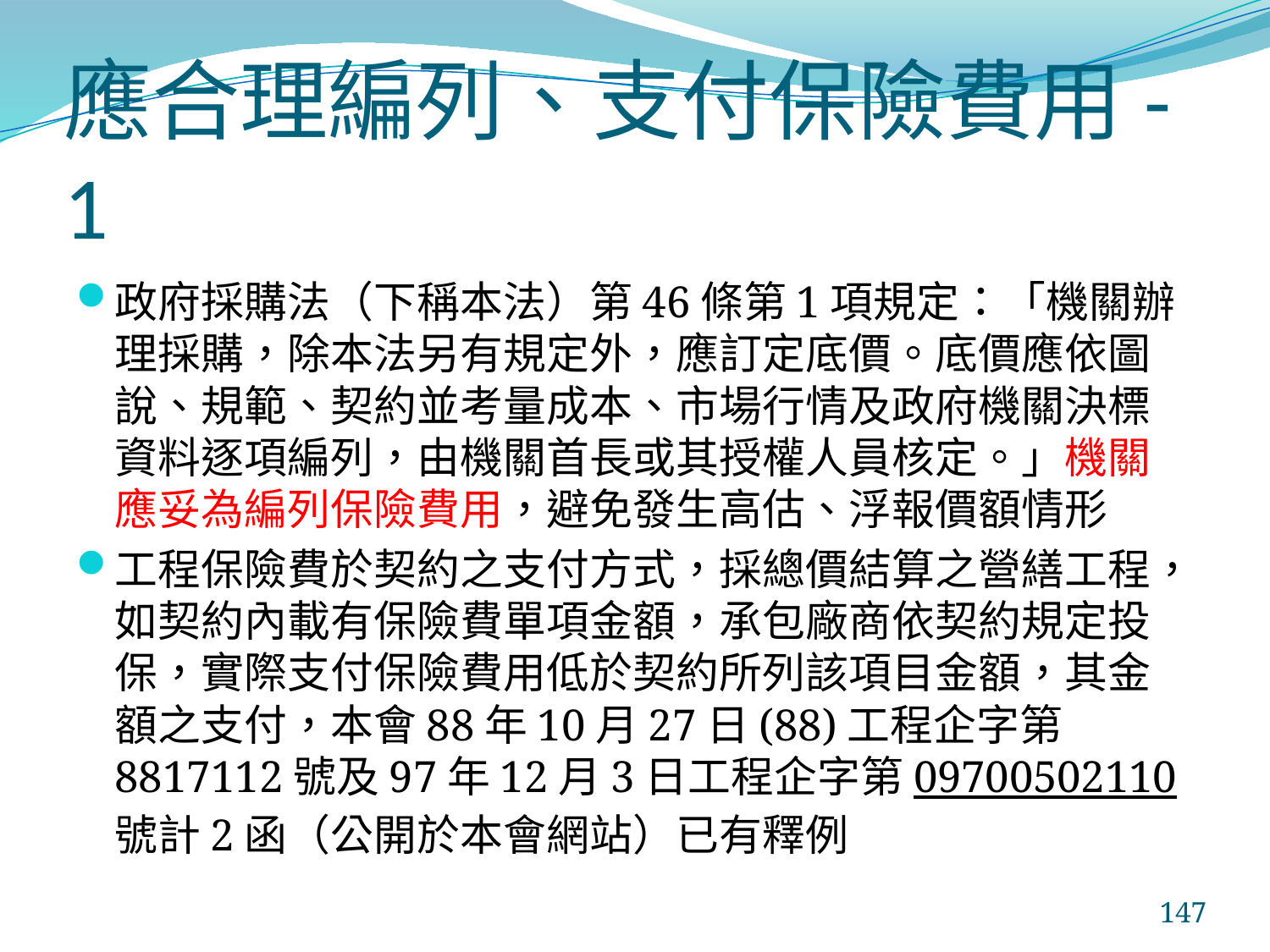

# 應合理編列、支付保險費用-1
政府採購法（下稱本法）第46條第1項規定：「機關辦理採購，除本法另有規定外，應訂定底價。底價應依圖說、規範、契約並考量成本、市場行情及政府機關決標資料逐項編列，由機關首長或其授權人員核定。」機關應妥為編列保險費用，避免發生高估、浮報價額情形
工程保險費於契約之支付方式，採總價結算之營繕工程，如契約內載有保險費單項金額，承包廠商依契約規定投保，實際支付保險費用低於契約所列該項目金額，其金額之支付，本會88年10月27日(88)工程企字第8817112號及97年12月3日工程企字第09700502110號計2函（公開於本會網站）已有釋例
147